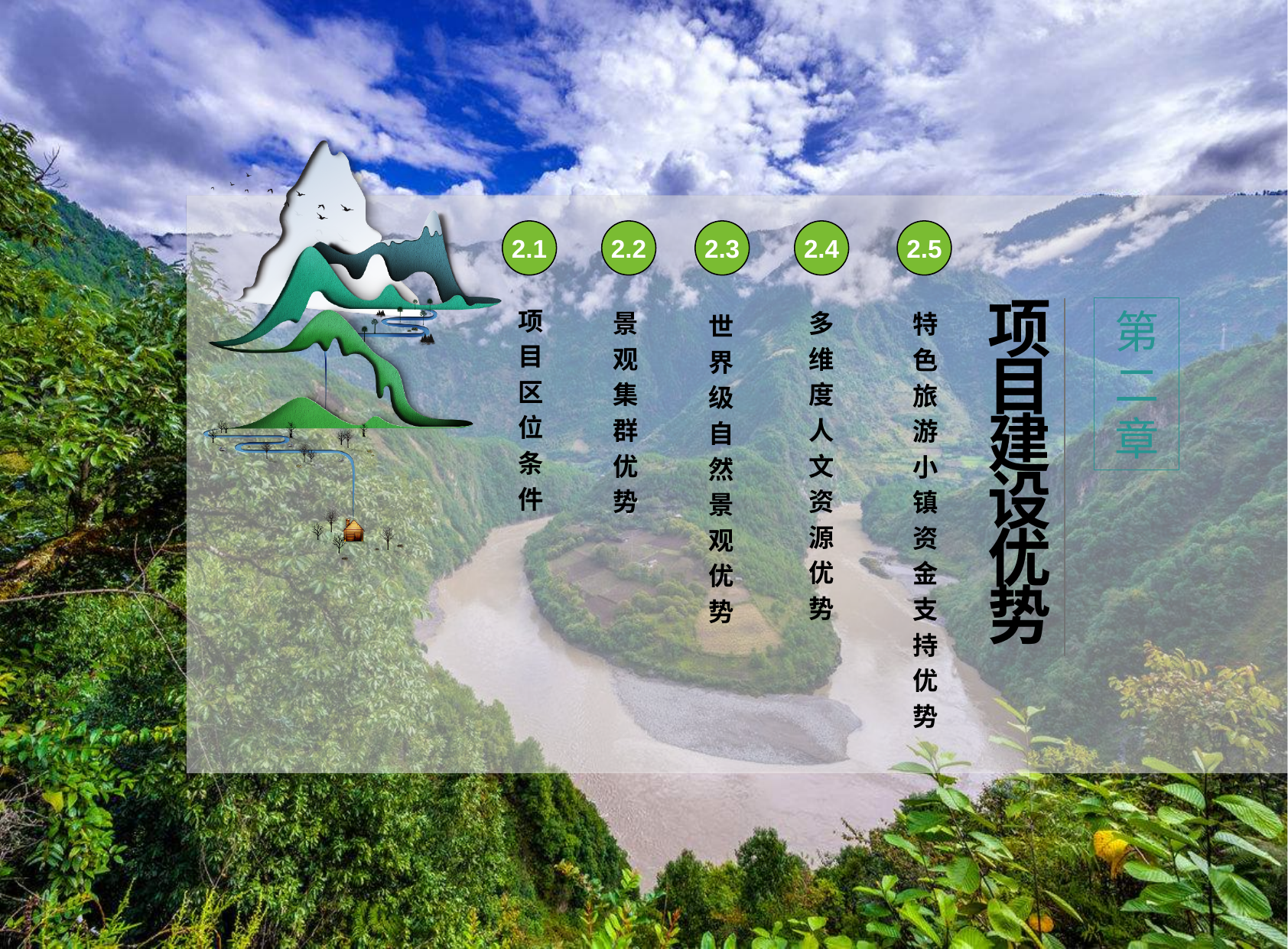

2.1
2.2
2.3
2.4
2.5

项
目
区
位
条
件

景
观
集
群
优
势

多
维
度
人
文
资
源
优
势

特
色
旅
游
小
镇
资
金
支
持
优
势

世
界
级
自
然
景
观
优
势